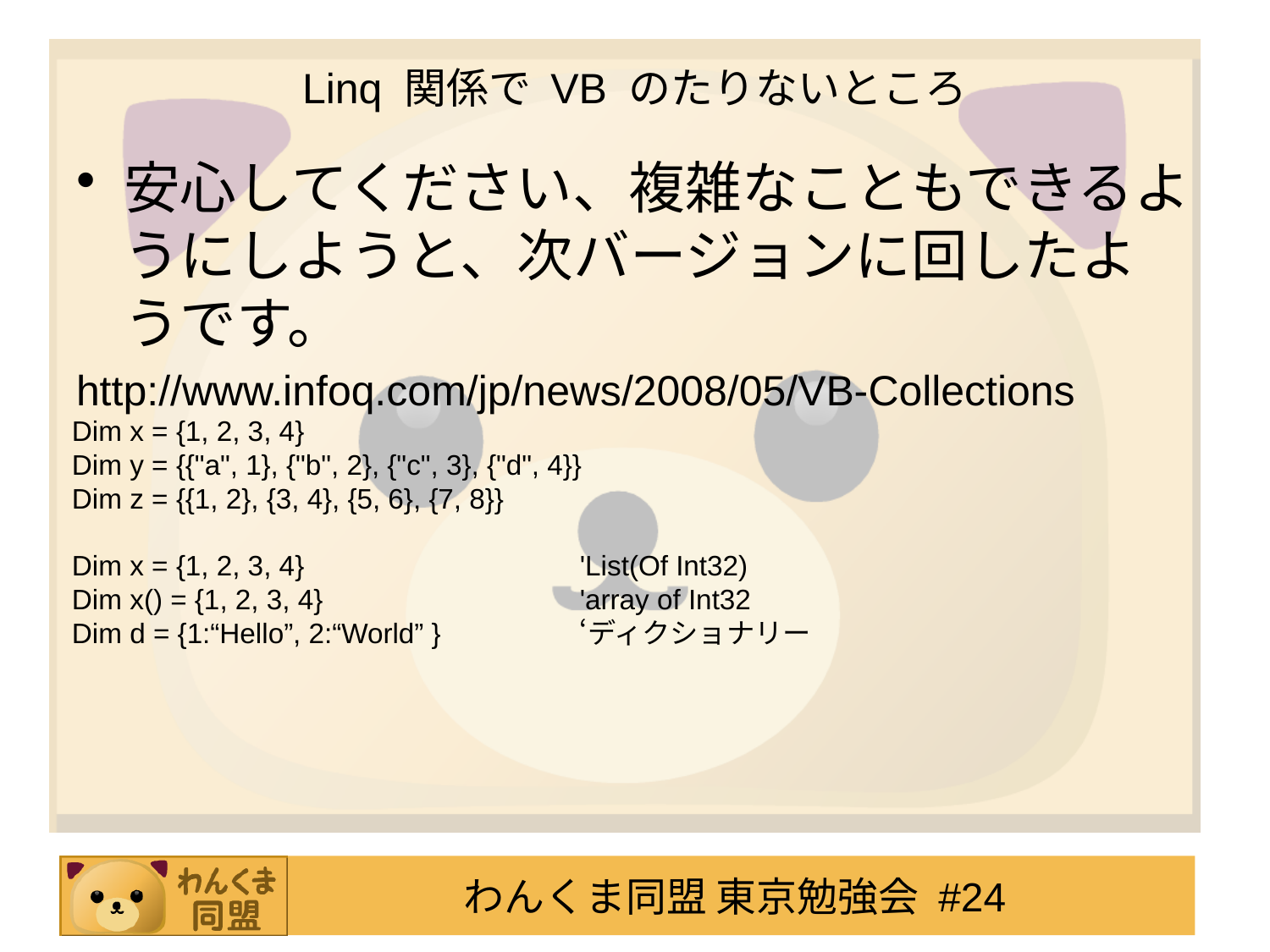

# Linq 関係で VB のたりないところ
安心してください、複雑なこともできるようにしようと、次バージョンに回したようです。
http://www.infoq.com/jp/news/2008/05/VB-Collections
Dim x = {1, 2, 3, 4}
Dim y = {{"a", 1}, {"b", 2}, {"c", 3}, {"d", 4}}
Dim z = {{1, 2}, {3, 4}, {5, 6}, {7, 8}}

Dim x = {1, 2, 3, 4} 			'List(Of Int32)
Dim x() = {1, 2, 3, 4} 		'array of Int32
Dim d = {1:“Hello”, 2:“World” }　	‘ディクショナリー